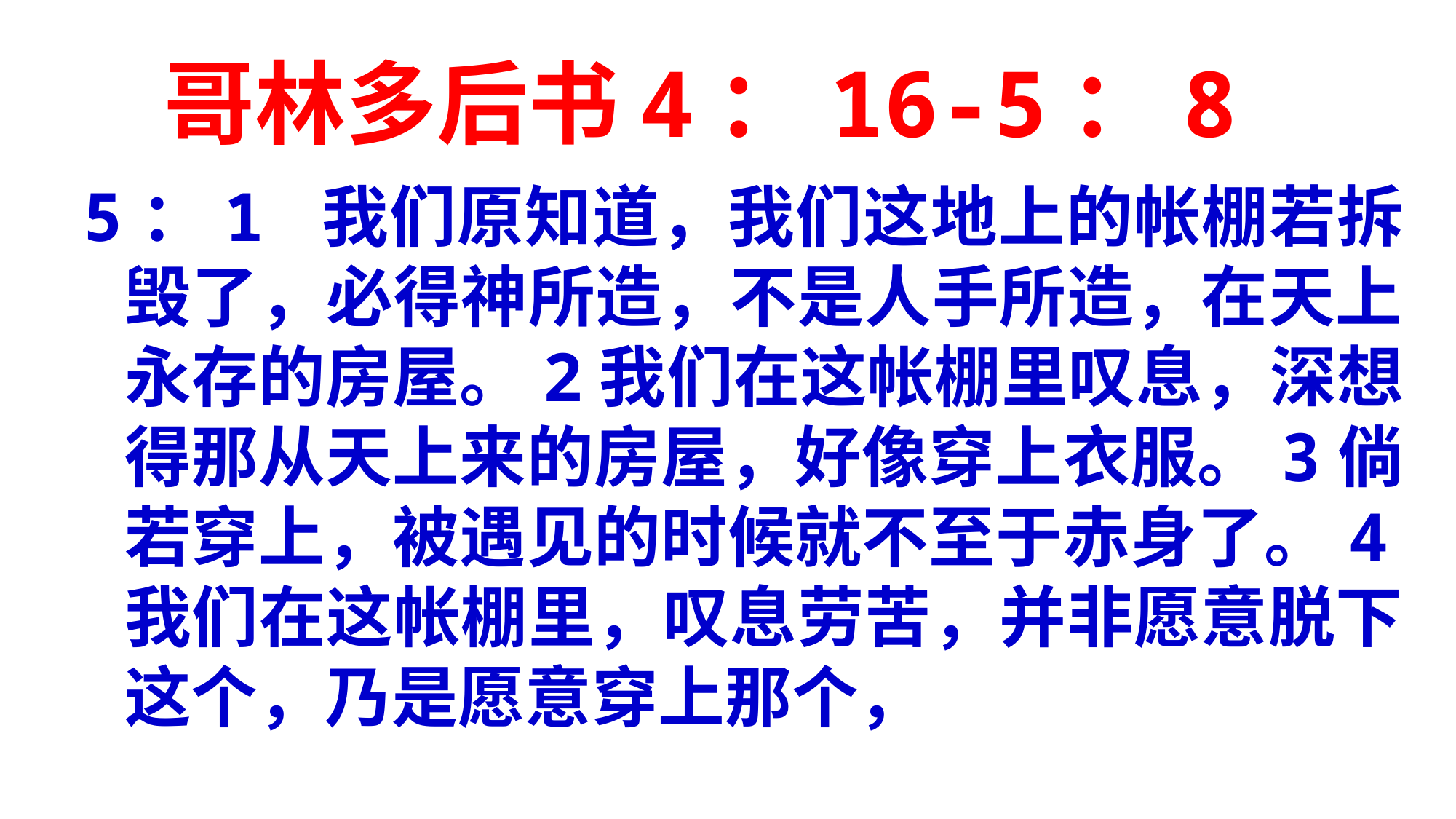

# 哥林多后书4：16-5：8
5：1 我们原知道，我们这地上的帐棚若拆毁了，必得神所造，不是人手所造，在天上永存的房屋。2我们在这帐棚里叹息，深想得那从天上来的房屋，好像穿上衣服。3倘若穿上，被遇见的时候就不至于赤身了。4我们在这帐棚里，叹息劳苦，并非愿意脱下这个，乃是愿意穿上那个，